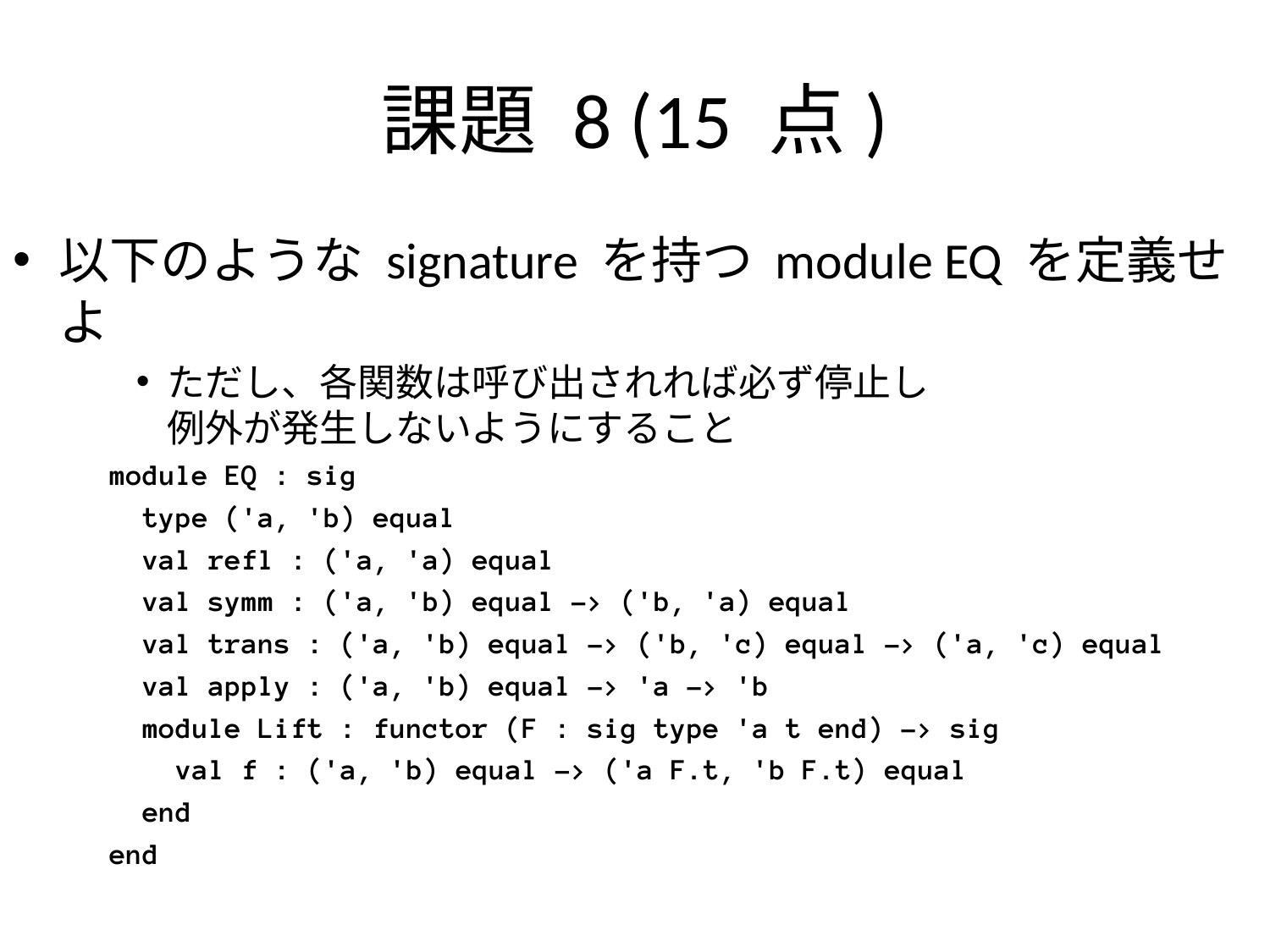

# 課題 8 (15 点)
以下のような signature を持つ module EQ を定義せよ
ただし、各関数は呼び出されれば必ず停止し
例外が発生しないようにすること
module EQ : sig
  type ('a, 'b) equal
  val refl : ('a, 'a) equal
  val symm : ('a, 'b) equal -> ('b, 'a) equal
  val trans : ('a, 'b) equal -> ('b, 'c) equal -> ('a, 'c) equal
  val apply : ('a, 'b) equal -> 'a -> 'b
  module Lift : functor (F : sig type 'a t end) -> sig
    val f : ('a, 'b) equal -> ('a F.t, 'b F.t) equal
  end
end